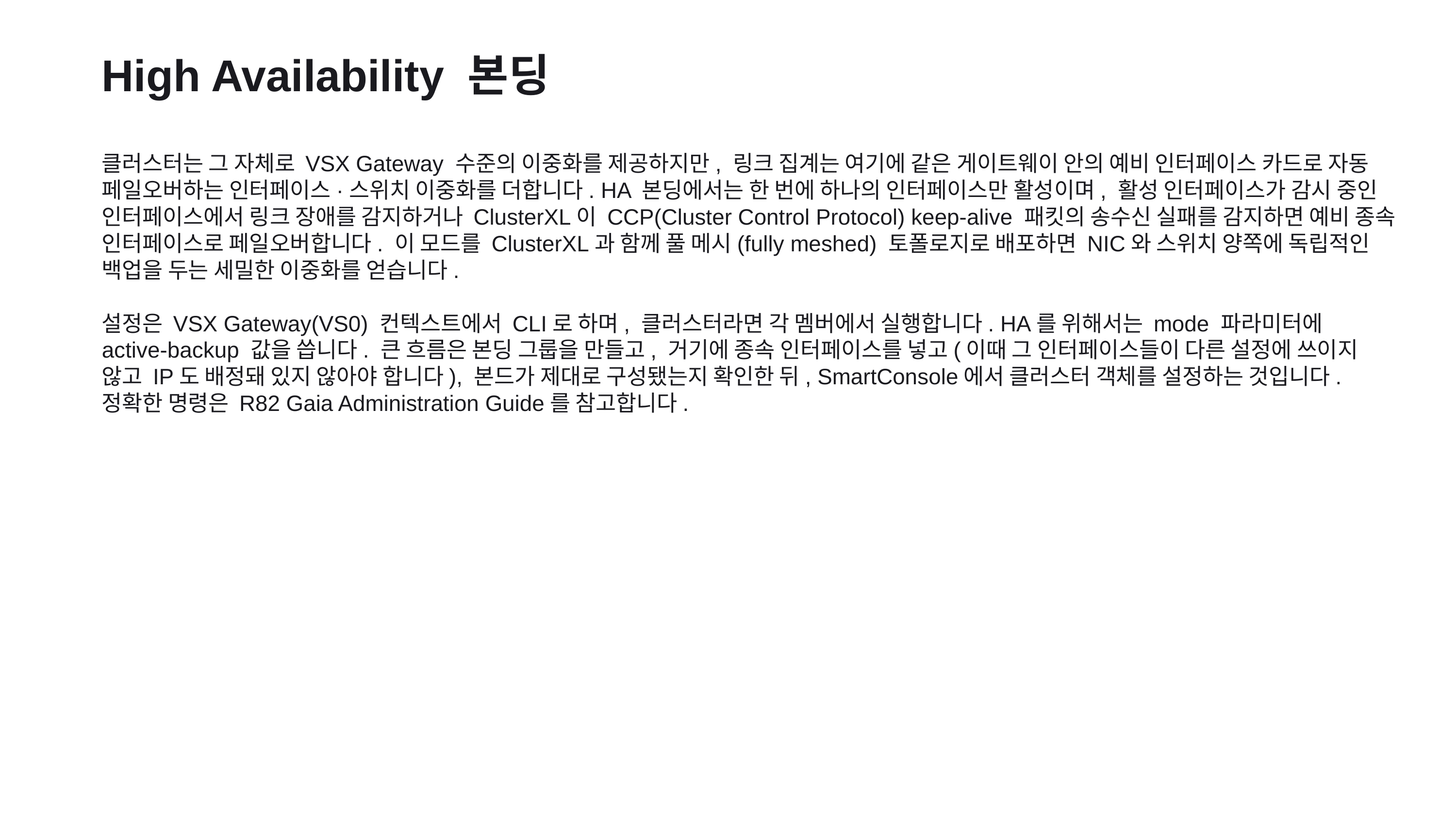

High Availability 본딩
클러스터는 그 자체로 VSX Gateway 수준의 이중화를 제공하지만, 링크 집계는 여기에 같은 게이트웨이 안의 예비 인터페이스 카드로 자동 페일오버하는 인터페이스·스위치 이중화를 더합니다. HA 본딩에서는 한 번에 하나의 인터페이스만 활성이며, 활성 인터페이스가 감시 중인 인터페이스에서 링크 장애를 감지하거나 ClusterXL이 CCP(Cluster Control Protocol) keep-alive 패킷의 송수신 실패를 감지하면 예비 종속 인터페이스로 페일오버합니다. 이 모드를 ClusterXL과 함께 풀 메시(fully meshed) 토폴로지로 배포하면 NIC와 스위치 양쪽에 독립적인 백업을 두는 세밀한 이중화를 얻습니다.

설정은 VSX Gateway(VS0) 컨텍스트에서 CLI로 하며, 클러스터라면 각 멤버에서 실행합니다. HA를 위해서는 mode 파라미터에 active-backup 값을 씁니다. 큰 흐름은 본딩 그룹을 만들고, 거기에 종속 인터페이스를 넣고(이때 그 인터페이스들이 다른 설정에 쓰이지 않고 IP도 배정돼 있지 않아야 합니다), 본드가 제대로 구성됐는지 확인한 뒤, SmartConsole에서 클러스터 객체를 설정하는 것입니다. 정확한 명령은 R82 Gaia Administration Guide를 참고합니다.